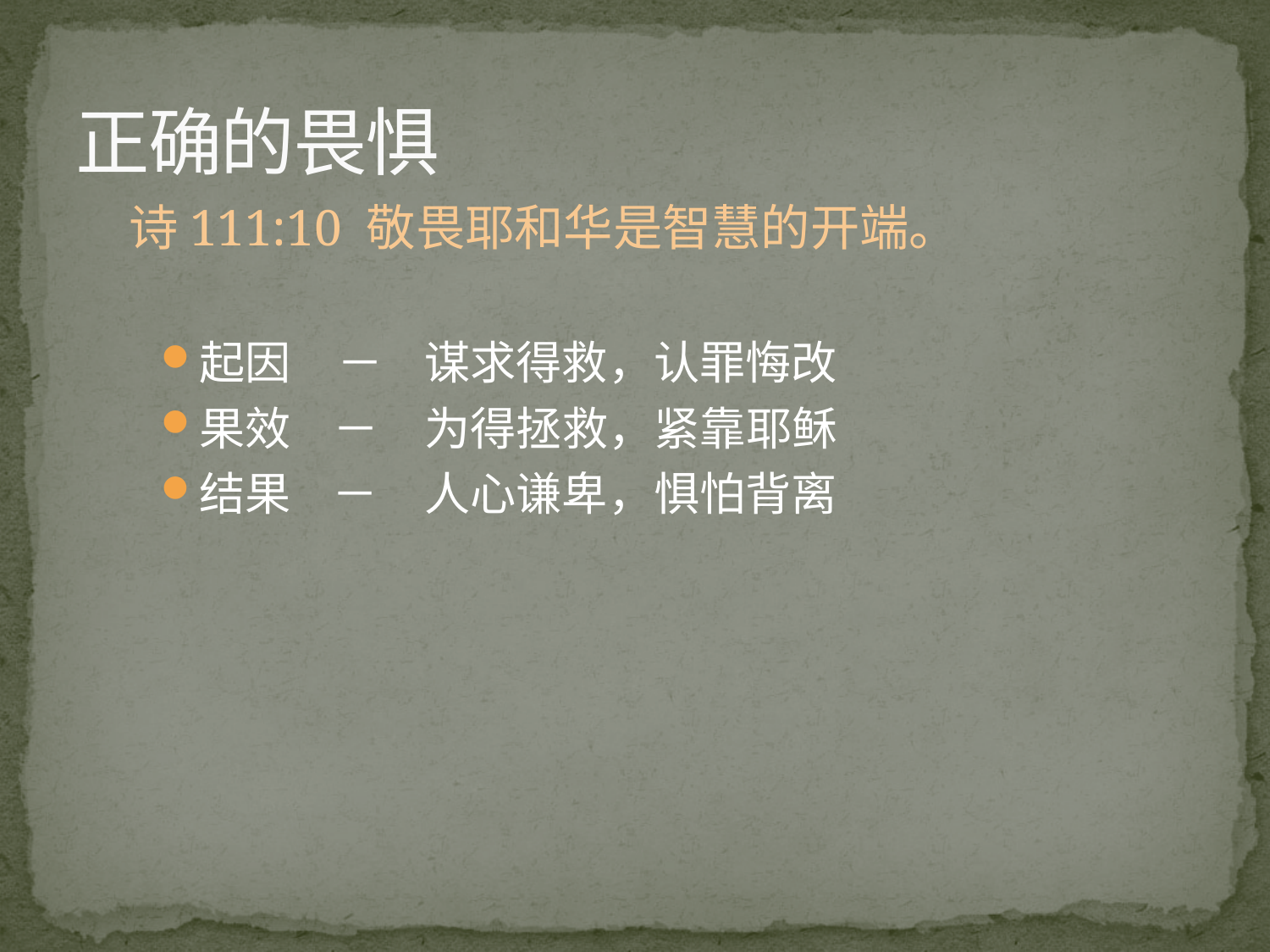

# 正确的畏惧
诗111:10 敬畏耶和华是智慧的开端。
起因　－    谋求得救，认罪悔改
果效    －　为得拯救，紧靠耶稣
结果    －　人心谦卑，惧怕背离